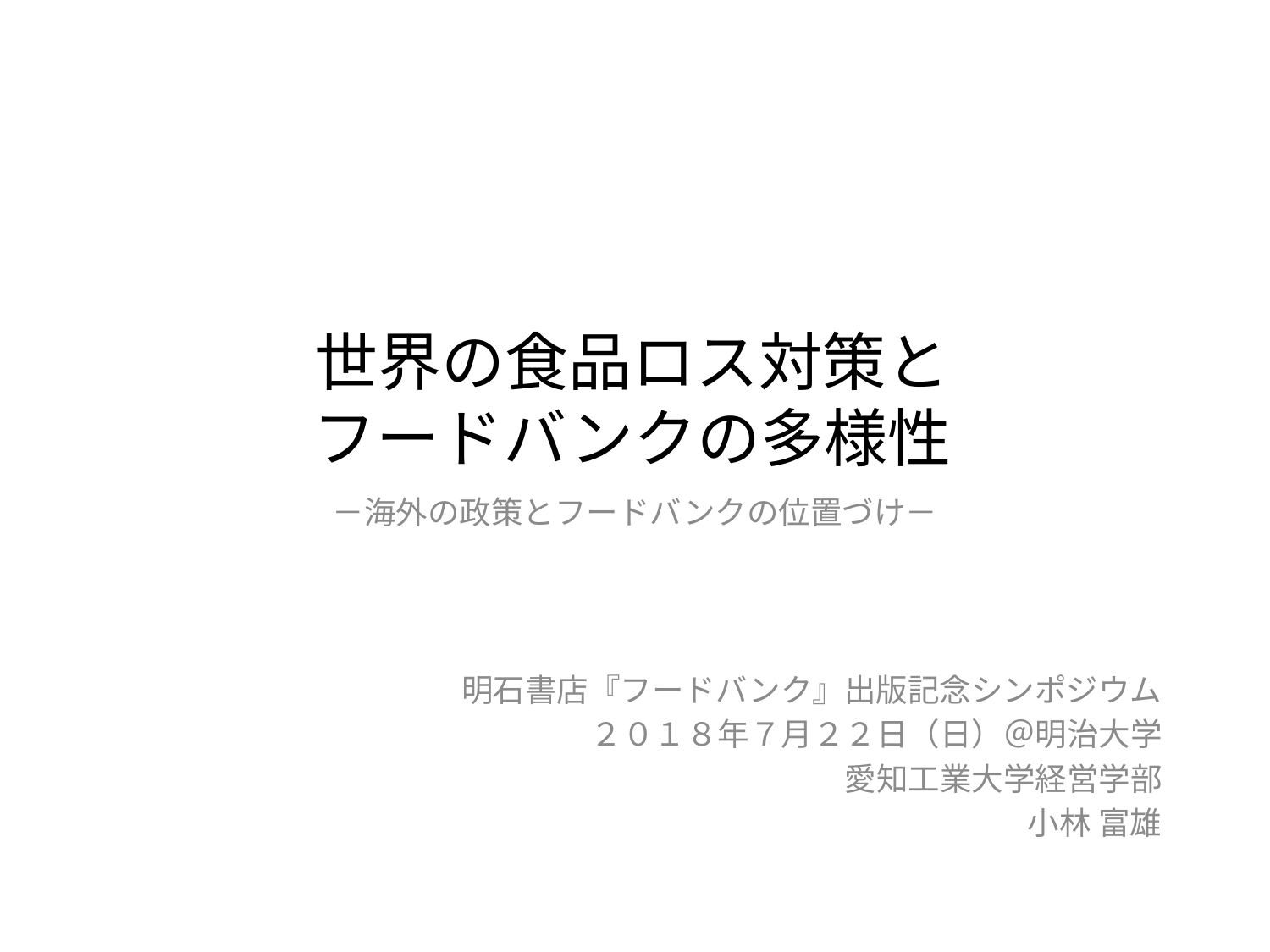

# 世界の食品ロス対策と フードバンクの多様性
－海外の政策とフードバンクの位置づけ－

明石書店『フードバンク』出版記念シンポジウム
２０１８年７月２２日（日）＠明治大学
愛知工業大学経営学部
小林 富雄